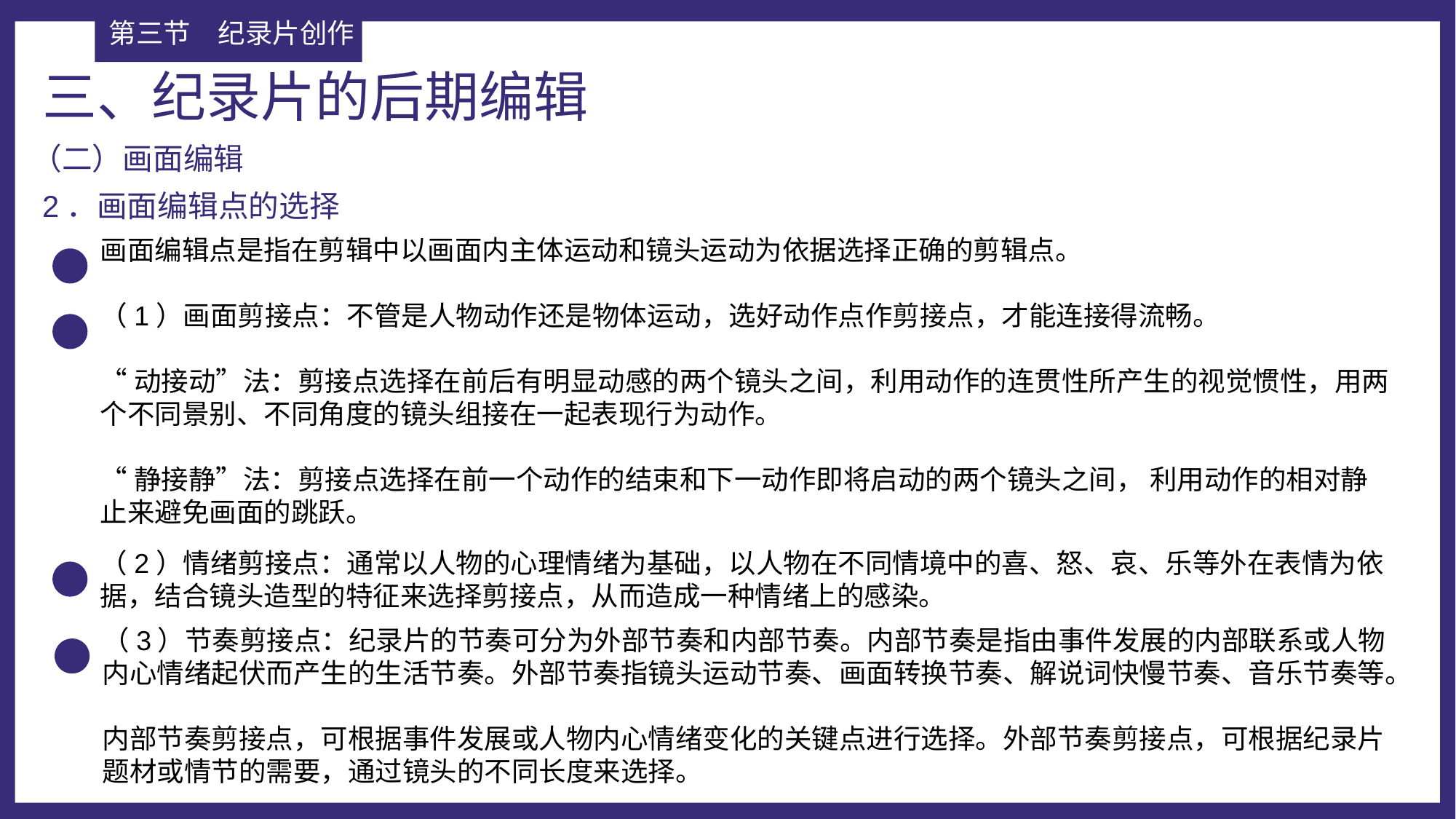

第三节	纪录片创作
三、纪录片的后期编辑
（二）画面编辑
2．画面编辑点的选择
画面编辑点是指在剪辑中以画面内主体运动和镜头运动为依据选择正确的剪辑点。

（1）画面剪接点：不管是人物动作还是物体运动，选好动作点作剪接点，才能连接得流畅。

“动接动”法：剪接点选择在前后有明显动感的两个镜头之间，利用动作的连贯性所产生的视觉惯性，用两个不同景别、不同角度的镜头组接在一起表现行为动作。

“静接静”法：剪接点选择在前一个动作的结束和下一动作即将启动的两个镜头之间， 利用动作的相对静止来避免画面的跳跃。

（2）情绪剪接点：通常以人物的心理情绪为基础，以人物在不同情境中的喜、怒、哀、乐等外在表情为依据，结合镜头造型的特征来选择剪接点，从而造成一种情绪上的感染。

（3）节奏剪接点：纪录片的节奏可分为外部节奏和内部节奏。内部节奏是指由事件发展的内部联系或人物内心情绪起伏而产生的生活节奏。外部节奏指镜头运动节奏、画面转换节奏、解说词快慢节奏、音乐节奏等。

内部节奏剪接点，可根据事件发展或人物内心情绪变化的关键点进行选择。外部节奏剪接点，可根据纪录片题材或情节的需要，通过镜头的不同长度来选择。